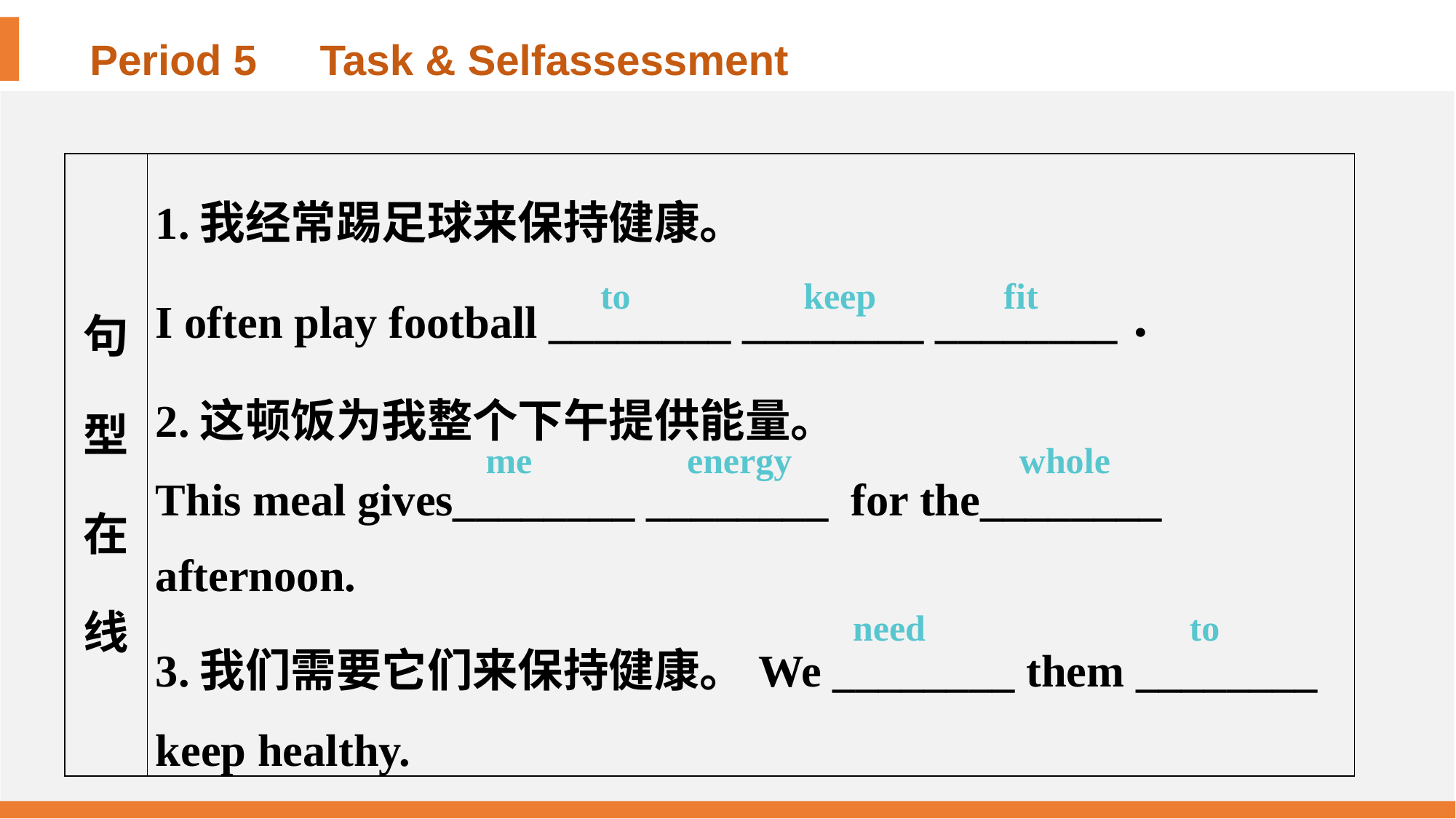

| 句型在线 | 1.我经常踢足球来保持健康。 I often play football \_\_\_\_\_\_\_\_ \_\_\_\_\_\_\_\_ \_\_\_\_\_\_\_\_． 2.这顿饭为我整个下午提供能量。 This meal gives\_\_\_\_\_\_\_\_ \_\_\_\_\_\_\_\_ for the\_\_\_\_\_\_\_\_ afternoon. 3.我们需要它们来保持健康。We \_\_\_\_\_\_\_\_ them \_\_\_\_\_\_\_\_ keep healthy. |
| --- | --- |
to                   keep              fit
me                 energy                         whole

need                             to